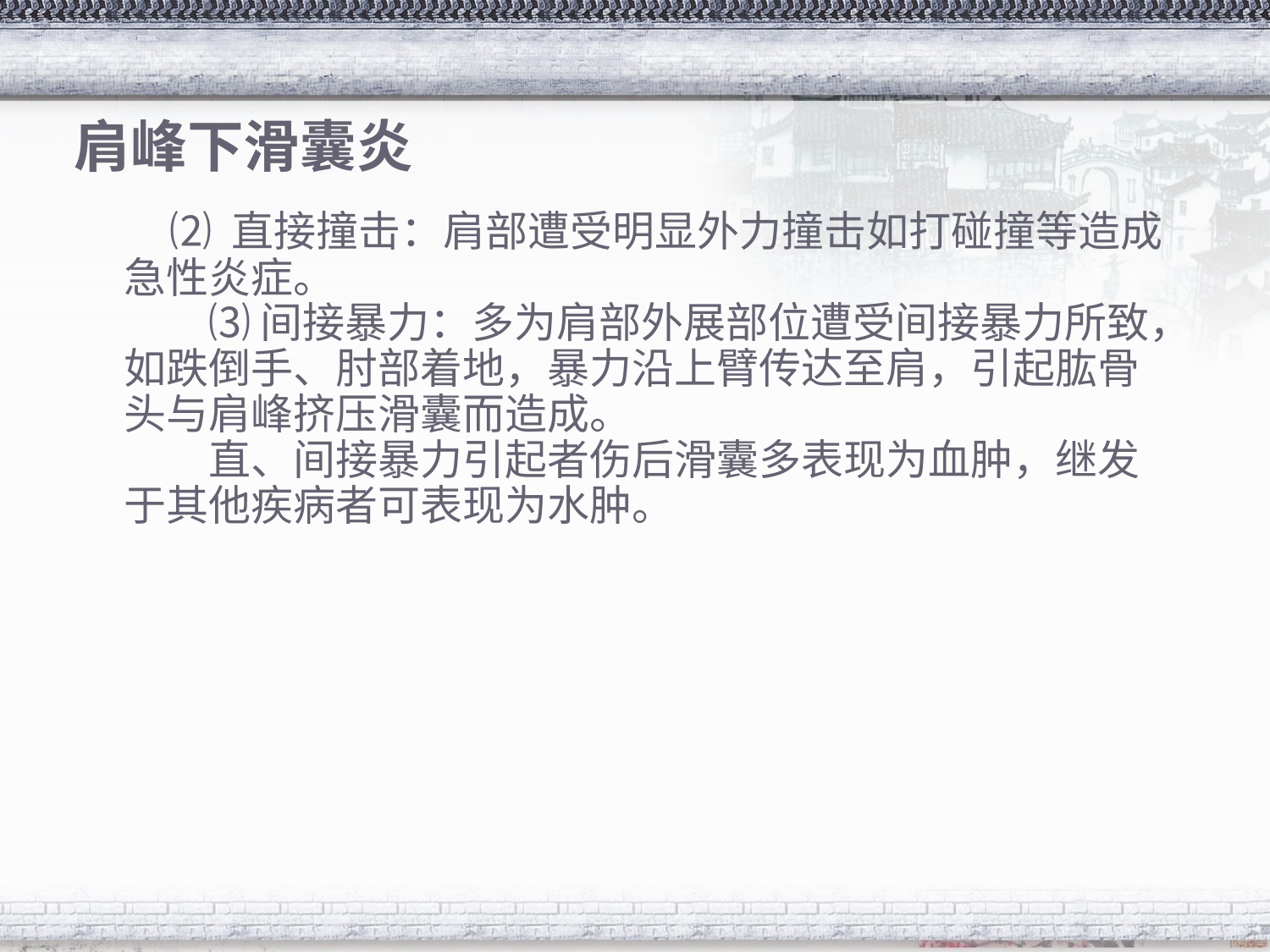

# 肩峰下滑囊炎
          ⑵ 直接撞击：肩部遭受明显外力撞击如打碰撞等造成急性炎症。
　　⑶ 间接暴力：多为肩部外展部位遭受间接暴力所致，如跌倒手、肘部着地，暴力沿上臂传达至肩，引起肱骨头与肩峰挤压滑囊而造成。
　　直、间接暴力引起者伤后滑囊多表现为血肿，继发于其他疾病者可表现为水肿。